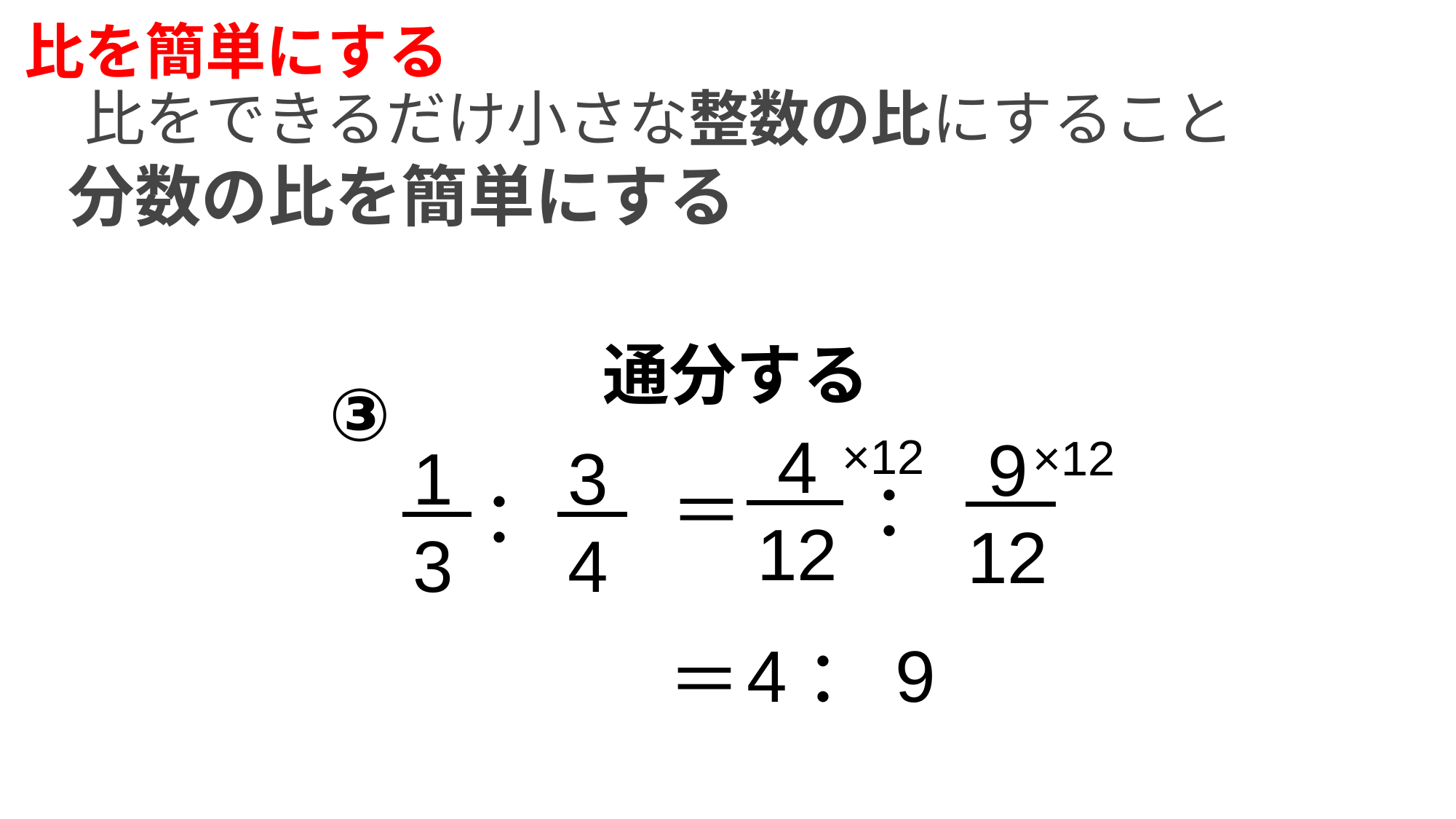

比を簡単にする
比をできるだけ小さな整数の比にすること
分数の比を簡単にする
通分する
③
 4
12
 9
12
：
×12
×12
13
34
：
＝
4：9
＝